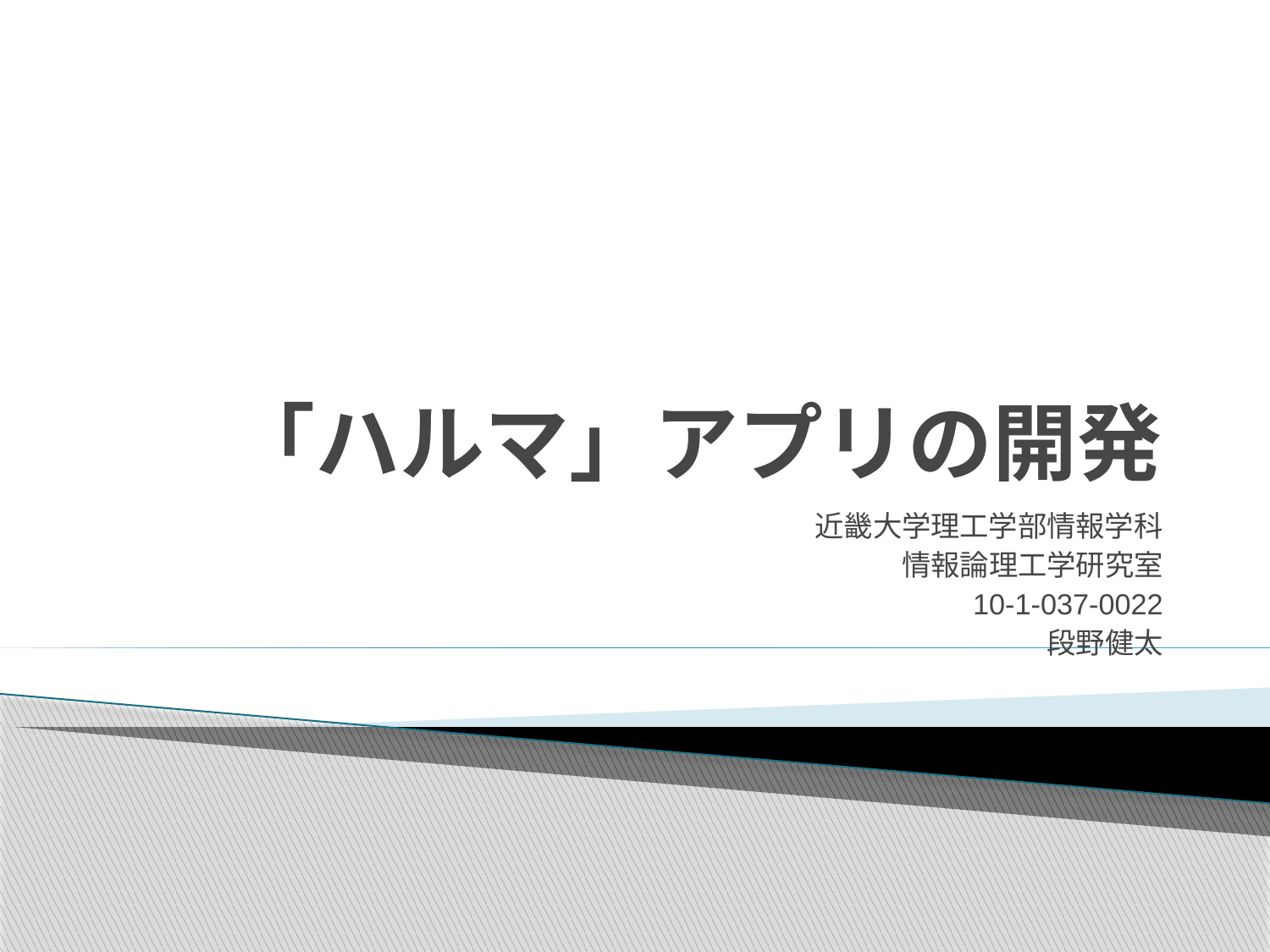

# 「ハルマ」アプリの開発
近畿大学理工学部情報学科
情報論理工学研究室
10-1-037-0022
段野健太